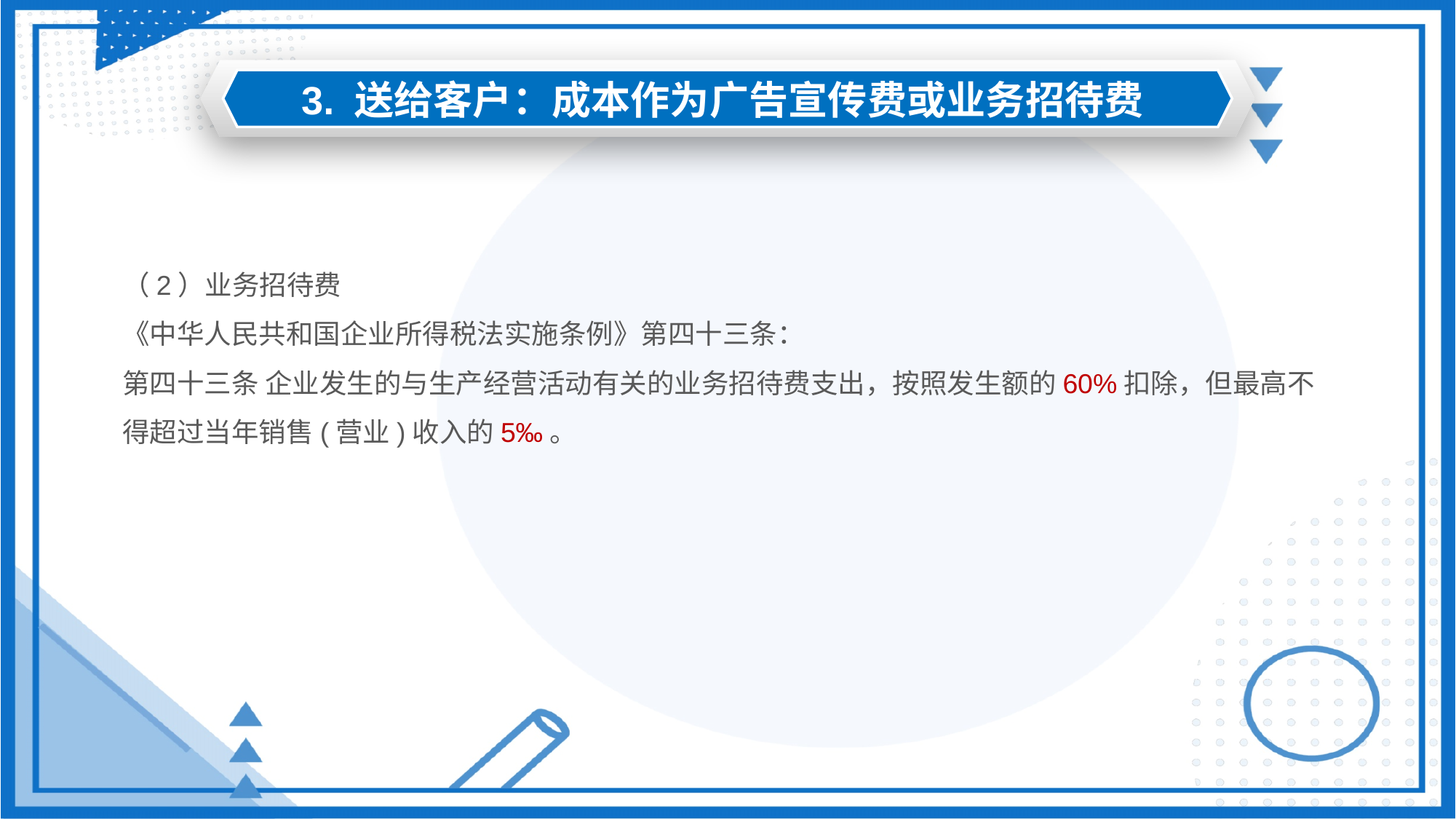

3. 送给客户：成本作为广告宣传费或业务招待费
（2）业务招待费
《中华人民共和国企业所得税法实施条例》第四十三条：
第四十三条 企业发生的与生产经营活动有关的业务招待费支出，按照发生额的60%扣除，但最高不得超过当年销售(营业)收入的5‰。